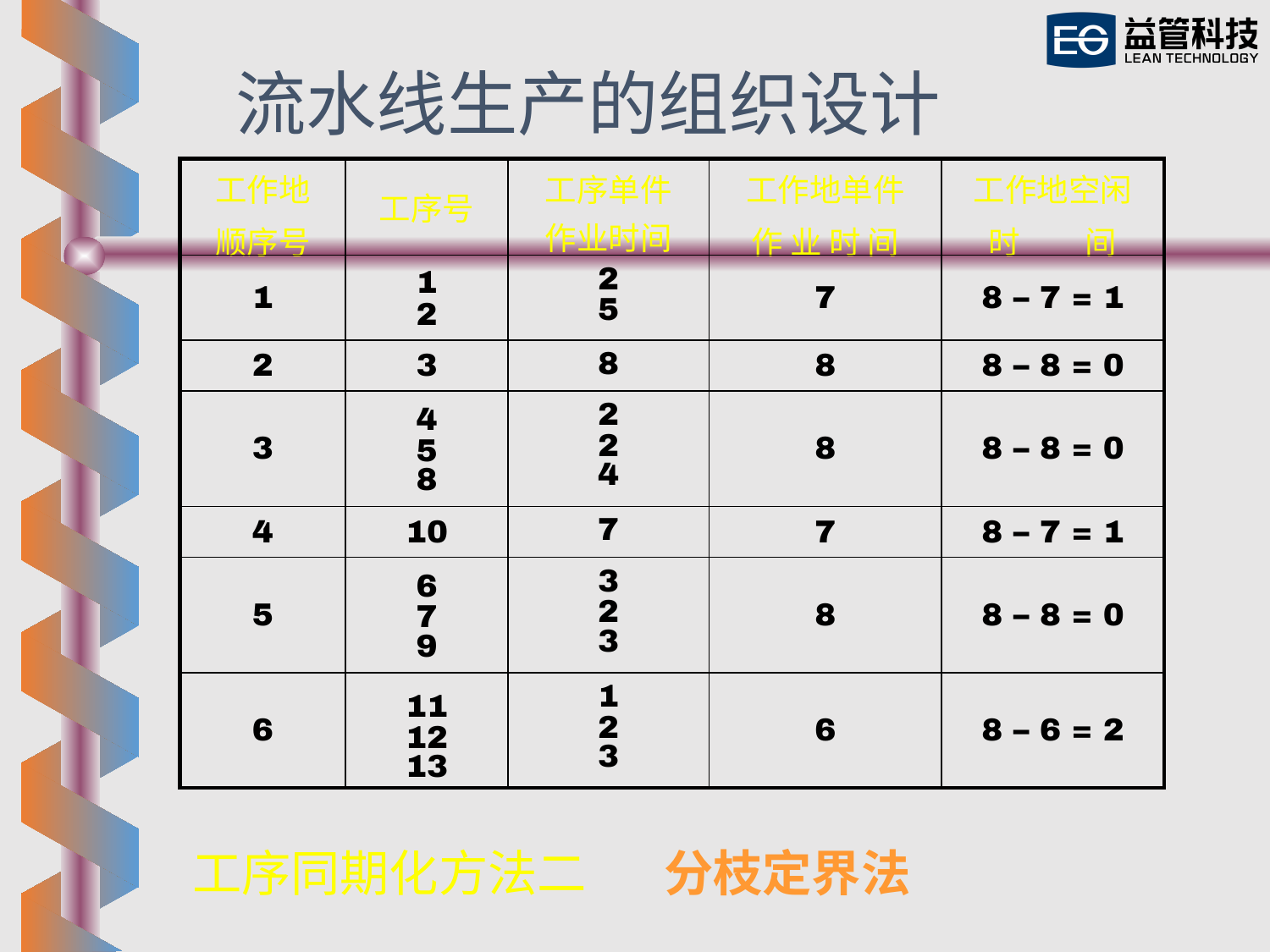

流水线生产的组织设计
| 工作地 顺序号 | 工序号 | 工序单件 作业时间 | 工作地单件 作 业 时 间 | 工作地空闲 时 间 |
| --- | --- | --- | --- | --- |
| 1 | 1 2 | 2 5 | 7 | 8 – 7 = 1 |
| 2 | 3 | 8 | 8 | 8 – 8 = 0 |
| 3 | 4 5 8 | 2 2 4 | 8 | 8 – 8 = 0 |
| 4 | 10 | 7 | 7 | 8 – 7 = 1 |
| 5 | 6 7 9 | 3 2 3 | 8 | 8 – 8 = 0 |
| 6 | 11 12 13 | 1 2 3 | 6 | 8 – 6 = 2 |
工序同期化方法二       分枝定界法
9